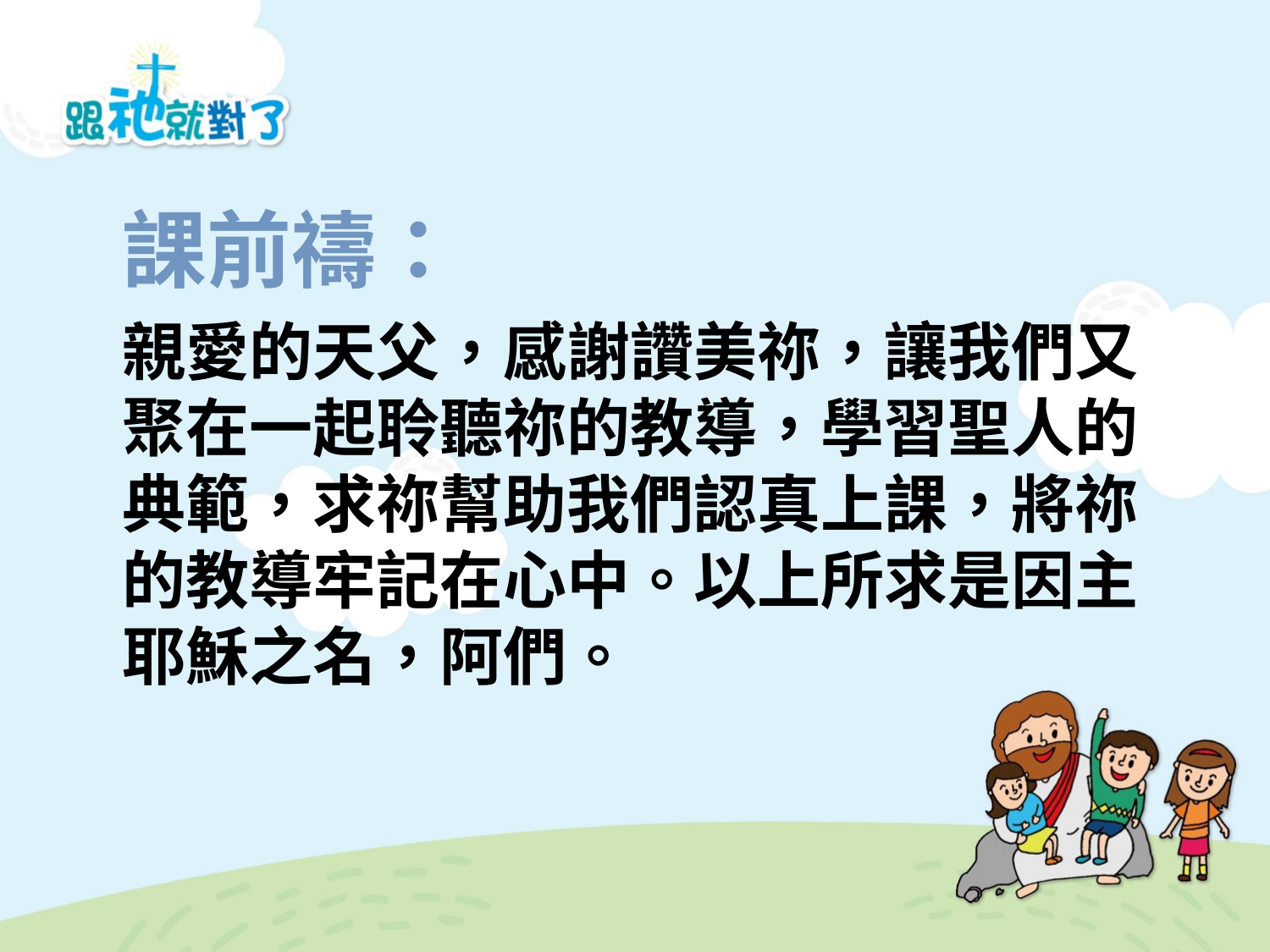

課前禱：
親愛的天父，感謝讚美祢，讓我們又聚在一起聆聽祢的教導，學習聖人的典範，求祢幫助我們認真上課，將祢的教導牢記在心中。以上所求是因主耶穌之名，阿們。